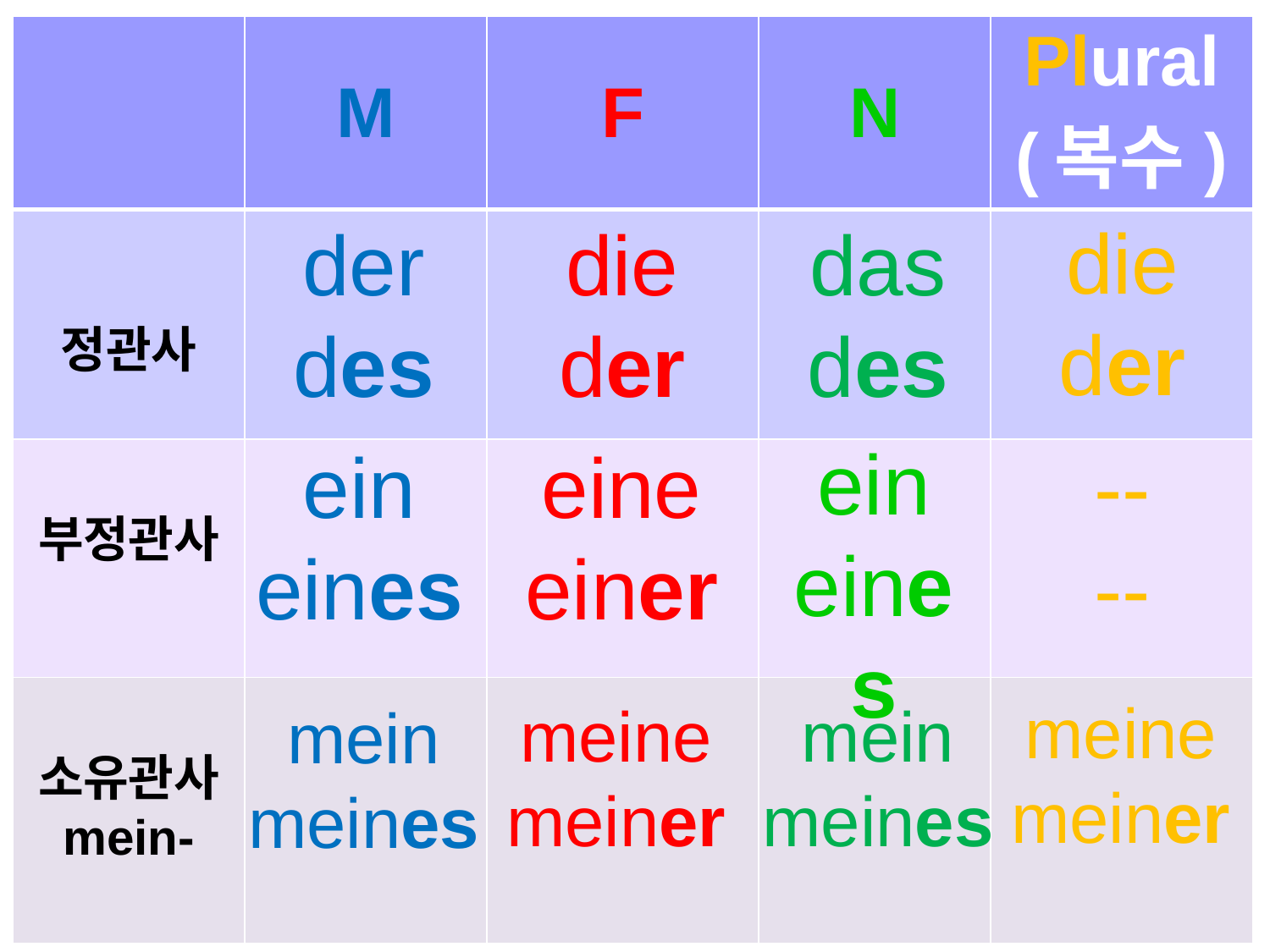

|  | M | F | N | Plural (복수) |
| --- | --- | --- | --- | --- |
| 정관사 |  |  |  |  |
| 부정관사 |  |  |  |  |
| 소유관사 mein- |  |  |  |  |
die
der
der
des
die
der
das
des
ein
eines
ein
eines
eine
einer
--
--
meine
meiner
meine
meiner
mein
meines
mein
meines